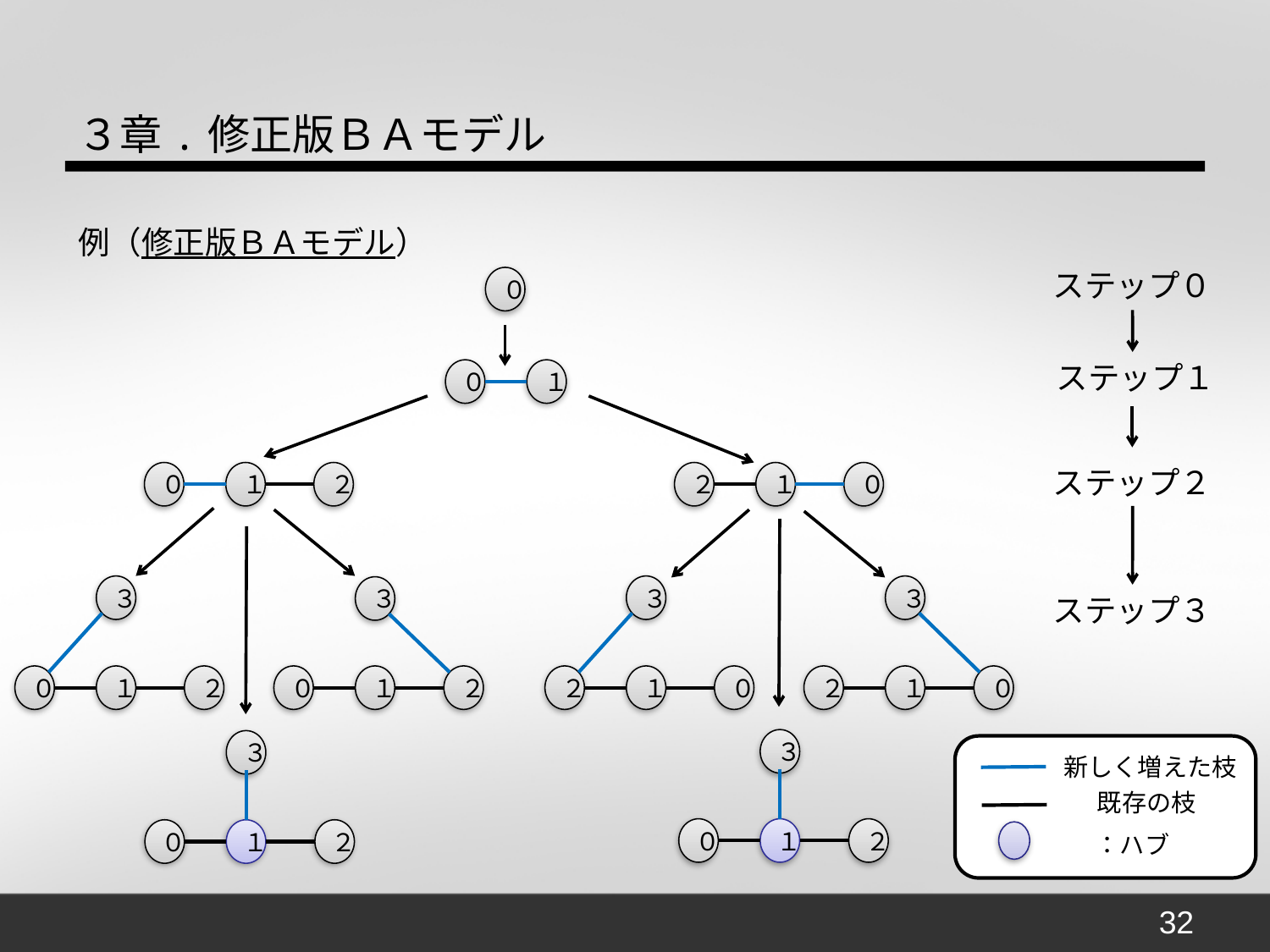

３章.修正版ＢＡモデル
例（修正版ＢＡモデル）
ステップ０

０
ステップ１

１

０
ステップ２

１

１

２

０

０

２

３

３

３

３
ステップ３

１

１

１

１

２

０

２

０

０

２

０

２

３

３

新しく増えた枝
既存の枝

０

２
１

０

２
１

：ハブ
32